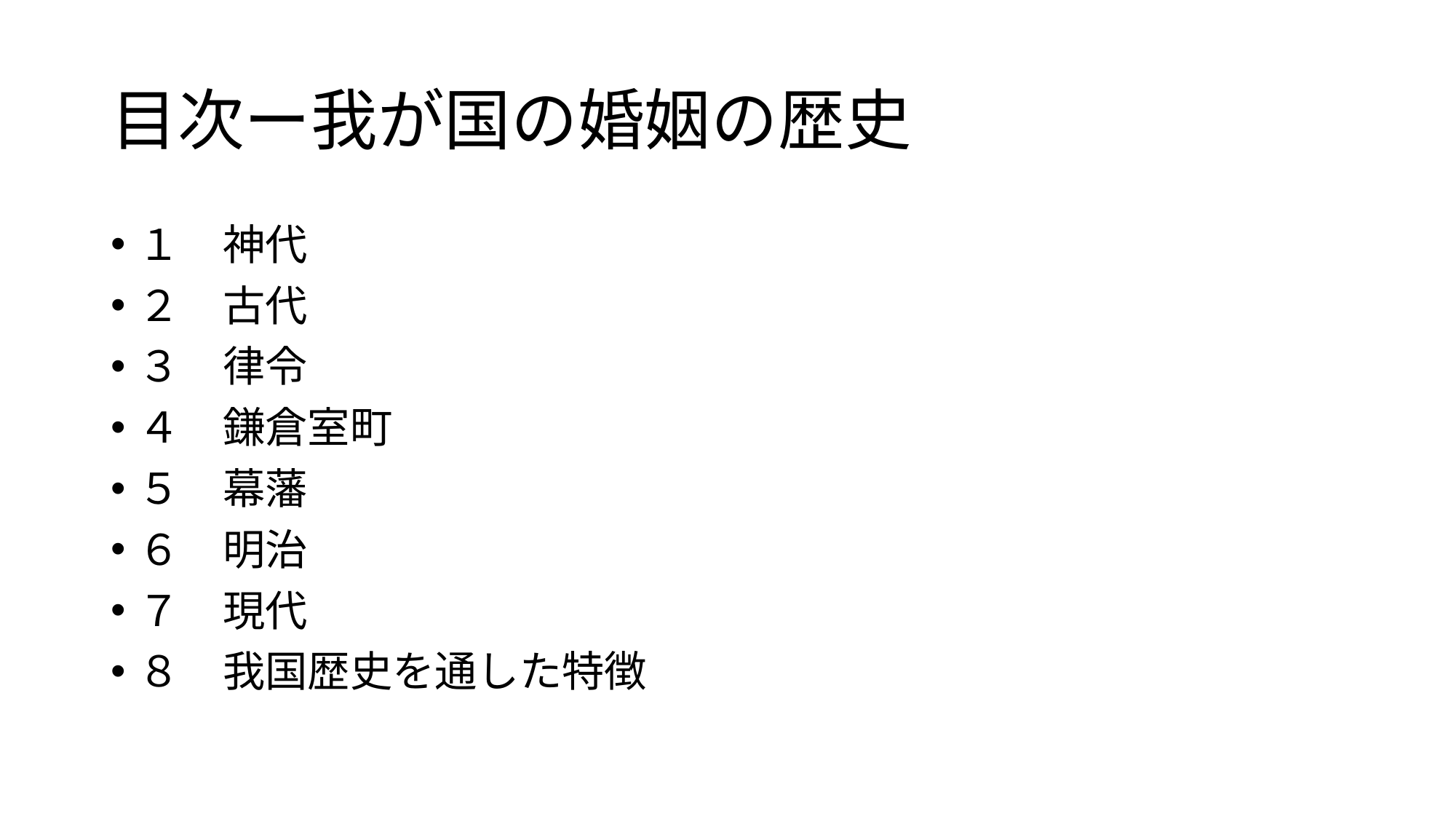

# 目次ー我が国の婚姻の歴史
１　神代
２　古代
３　律令
４　鎌倉室町
５　幕藩
６　明治
７　現代
８　我国歴史を通した特徴